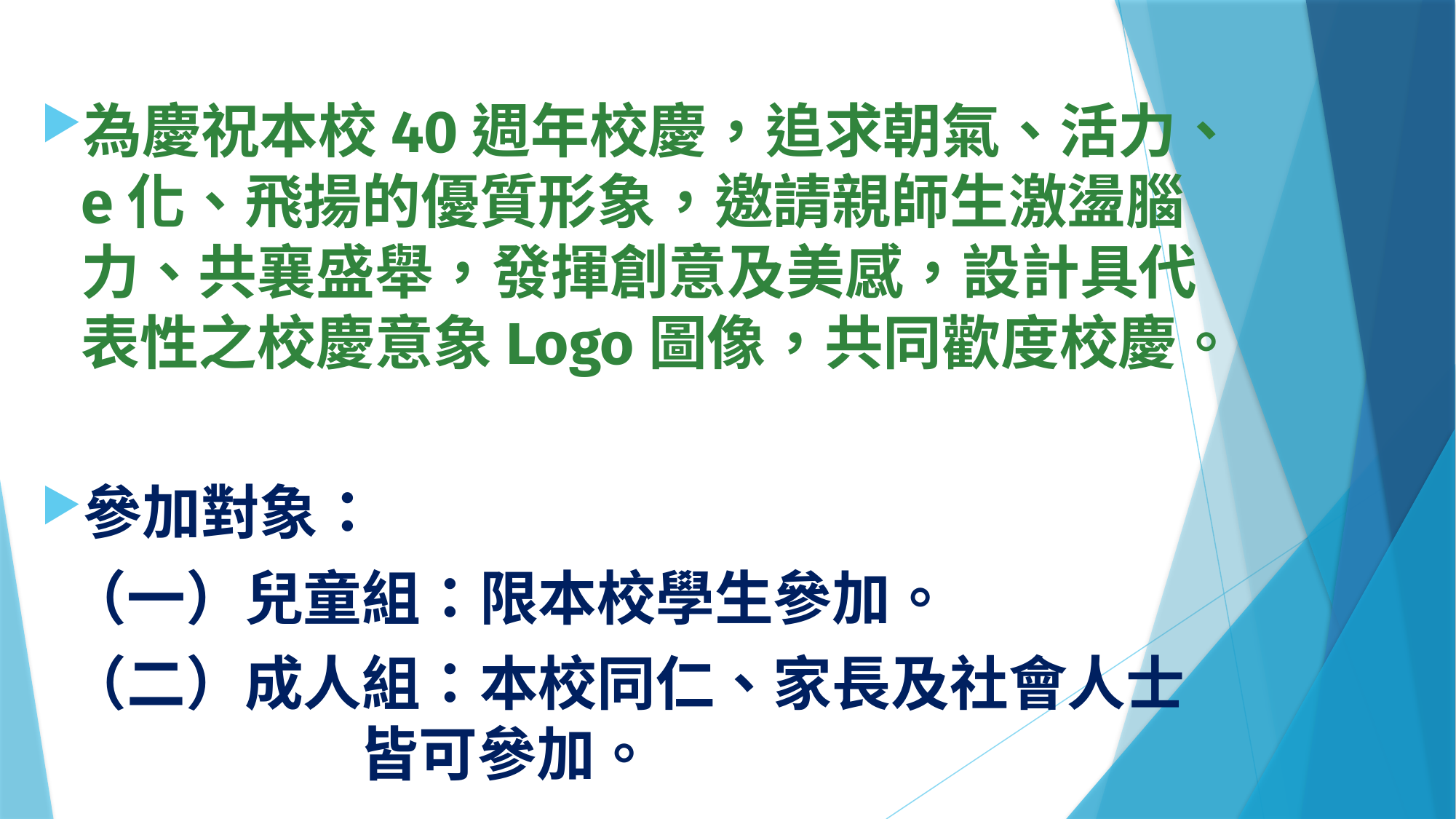

為慶祝本校40週年校慶，追求朝氣、活力、e化、飛揚的優質形象，邀請親師生激盪腦力、共襄盛舉，發揮創意及美感，設計具代表性之校慶意象Logo圖像，共同歡度校慶。

參加對象：
 （一）兒童組：限本校學生參加。
 （二）成人組：本校同仁、家長及社會人士
                        皆可參加。